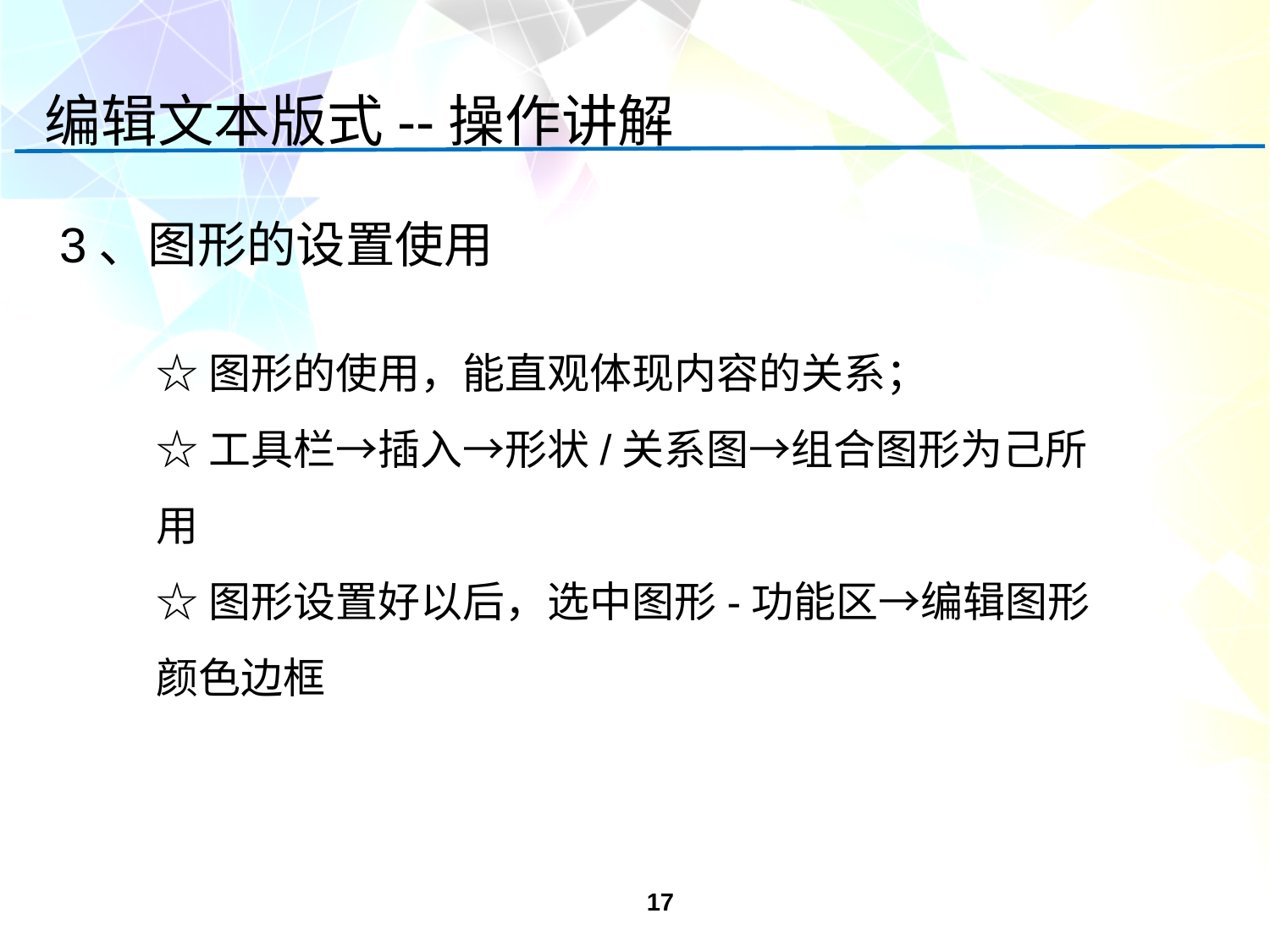

编辑文本版式--操作讲解
3、图形的设置使用
☆图形的使用，能直观体现内容的关系；
☆工具栏→插入→形状/关系图→组合图形为己所用
☆图形设置好以后，选中图形-功能区→编辑图形颜色边框
17